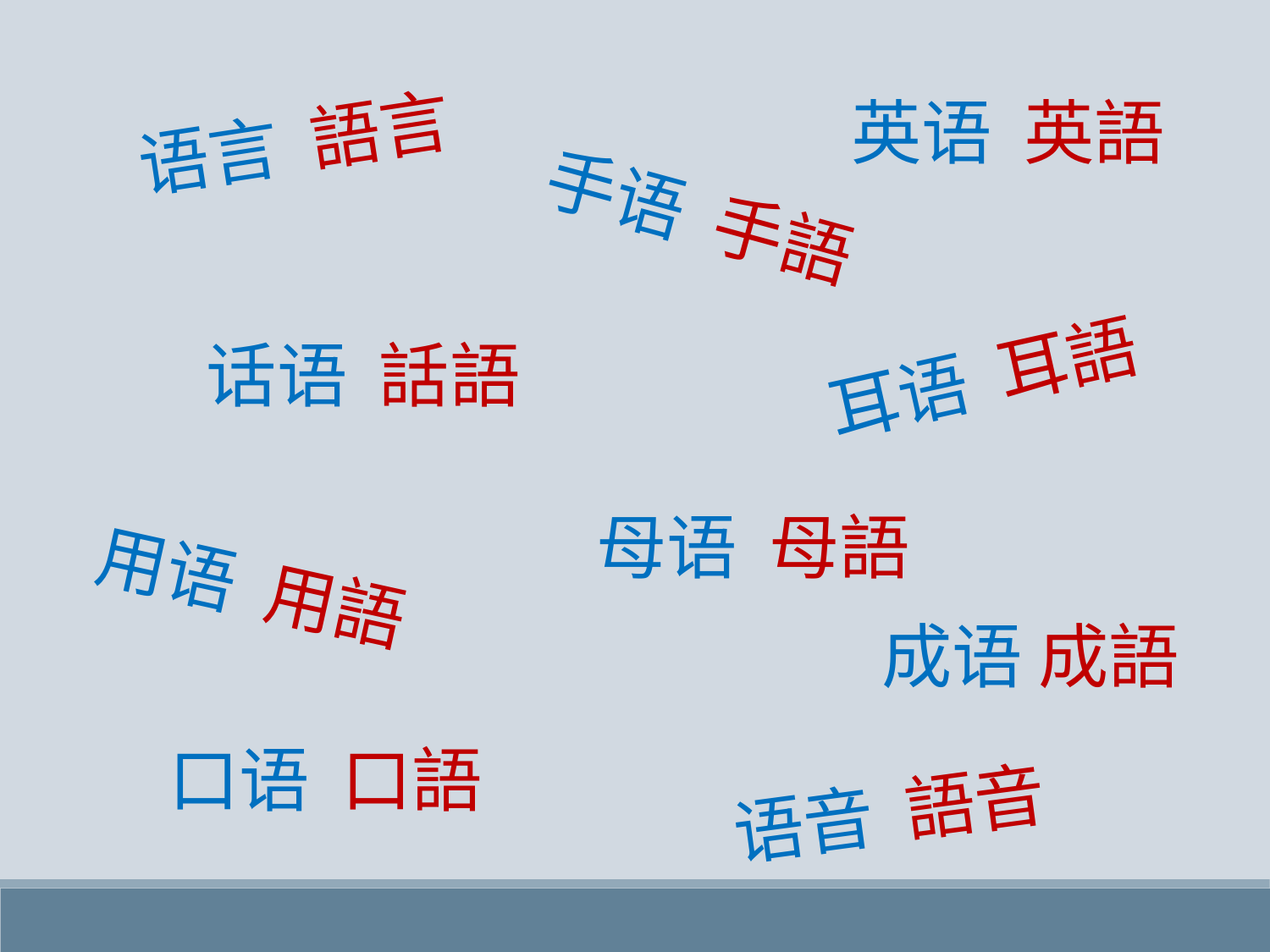

英语  英語
语言  語言
手语  手語
话语  話語
耳语  耳語
母语  母語
用语  用語
成语 成語
口语  口語
语音  語音